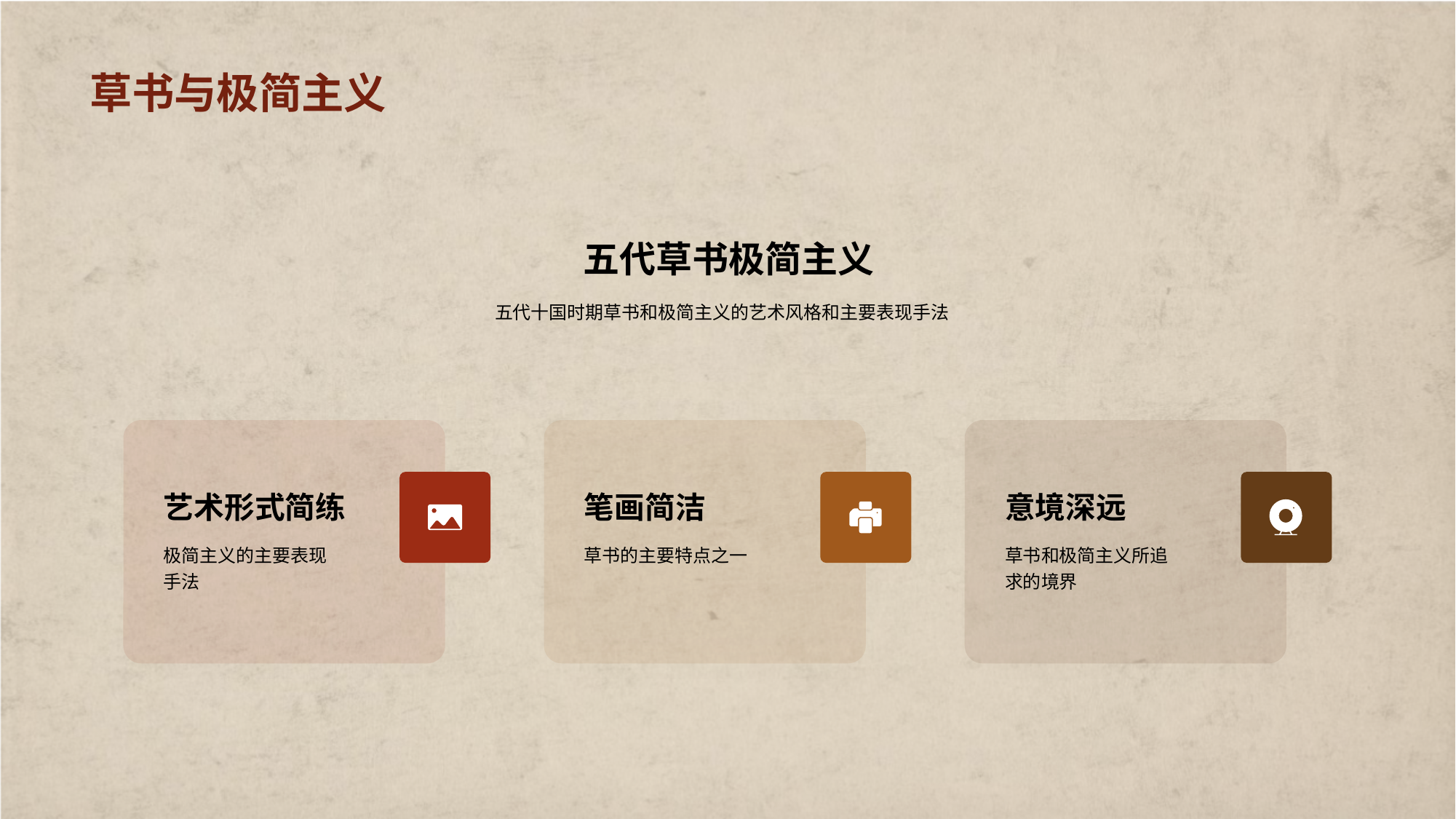

# 草书与极简主义
五代草书极简主义
五代十国时期草书和极简主义的艺术风格和主要表现手法

艺术形式简练
极简主义的主要表现手法

笔画简洁
草书的主要特点之一

意境深远
草书和极简主义所追求的境界